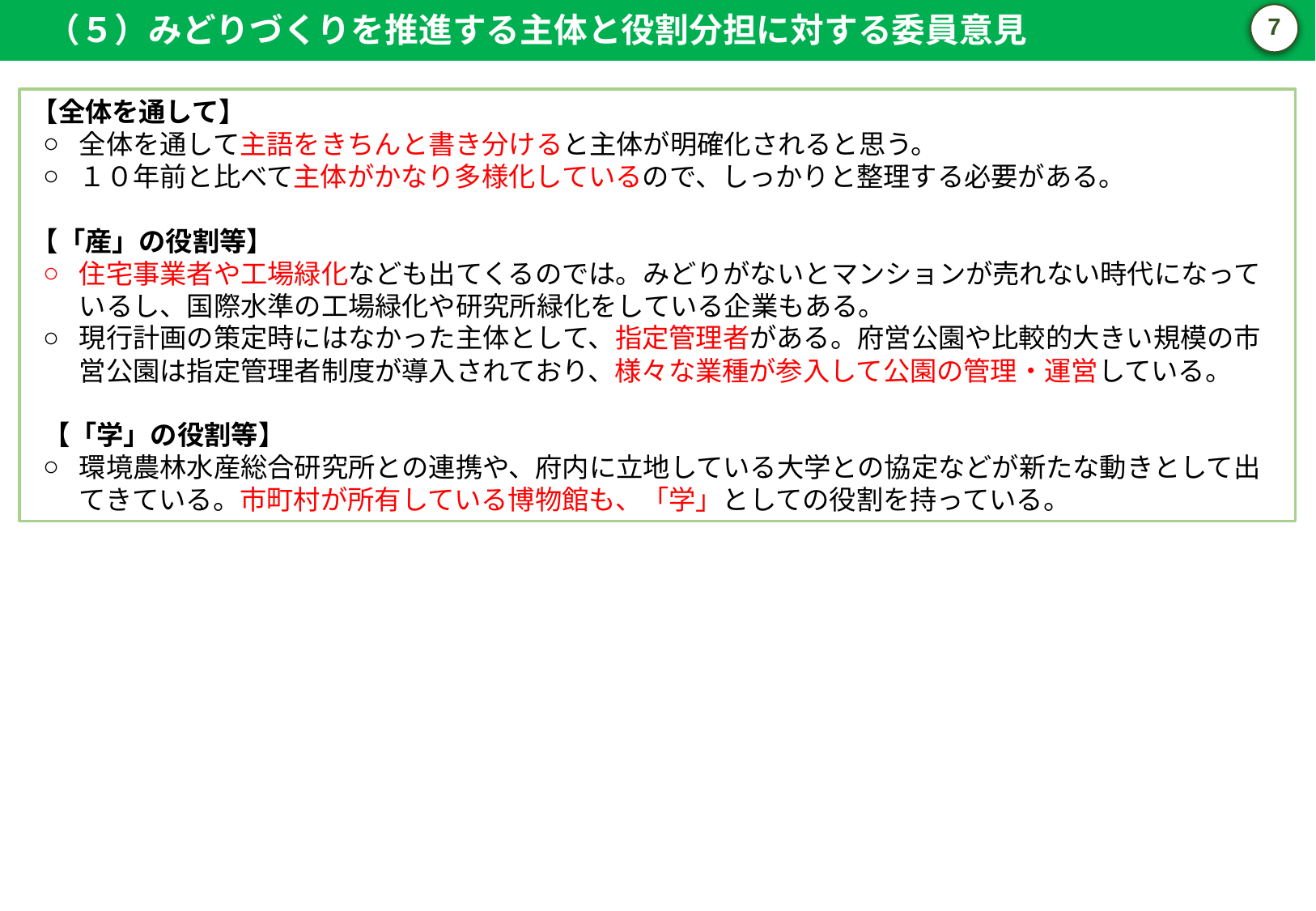

（５）みどりづくりを推進する主体と役割分担に対する委員意見
7
【全体を通して】
全体を通して主語をきちんと書き分けると主体が明確化されると思う。
１０年前と比べて主体がかなり多様化しているので、しっかりと整理する必要がある。

【「産」の役割等】
住宅事業者や工場緑化なども出てくるのでは。みどりがないとマンションが売れない時代になっているし、国際水準の工場緑化や研究所緑化をしている企業もある。
現行計画の策定時にはなかった主体として、指定管理者がある。府営公園や比較的大きい規模の市営公園は指定管理者制度が導入されており、様々な業種が参入して公園の管理・運営している。

【「学」の役割等】
環境農林水産総合研究所との連携や、府内に立地している大学との協定などが新たな動きとして出てきている。市町村が所有している博物館も、「学」としての役割を持っている。